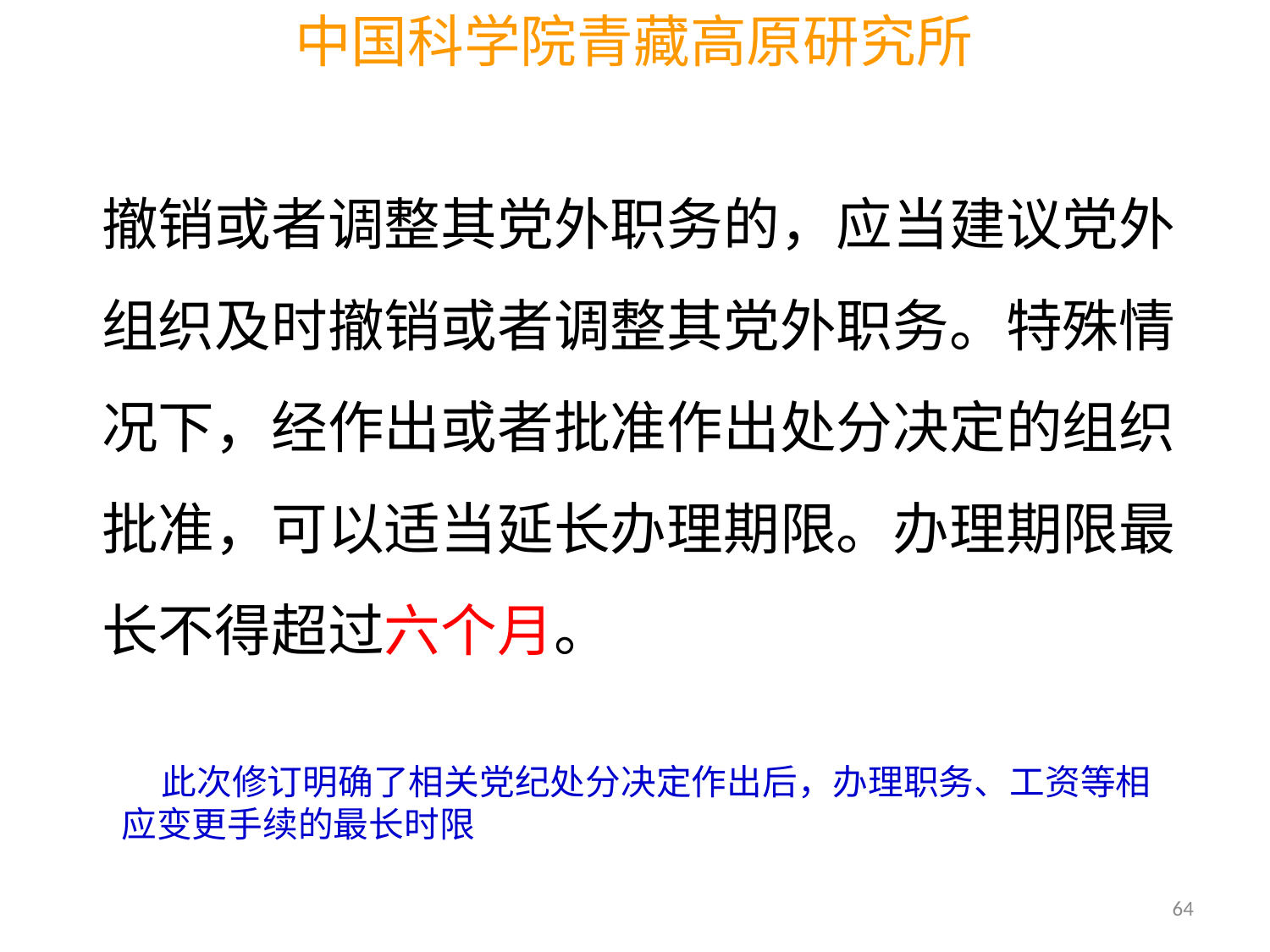

撤销或者调整其党外职务的，应当建议党外组织及时撤销或者调整其党外职务。特殊情况下，经作出或者批准作出处分决定的组织批准，可以适当延长办理期限。办理期限最长不得超过六个月。
    此次修订明确了相关党纪处分决定作出后，办理职务、工资等相应变更手续的最长时限
64